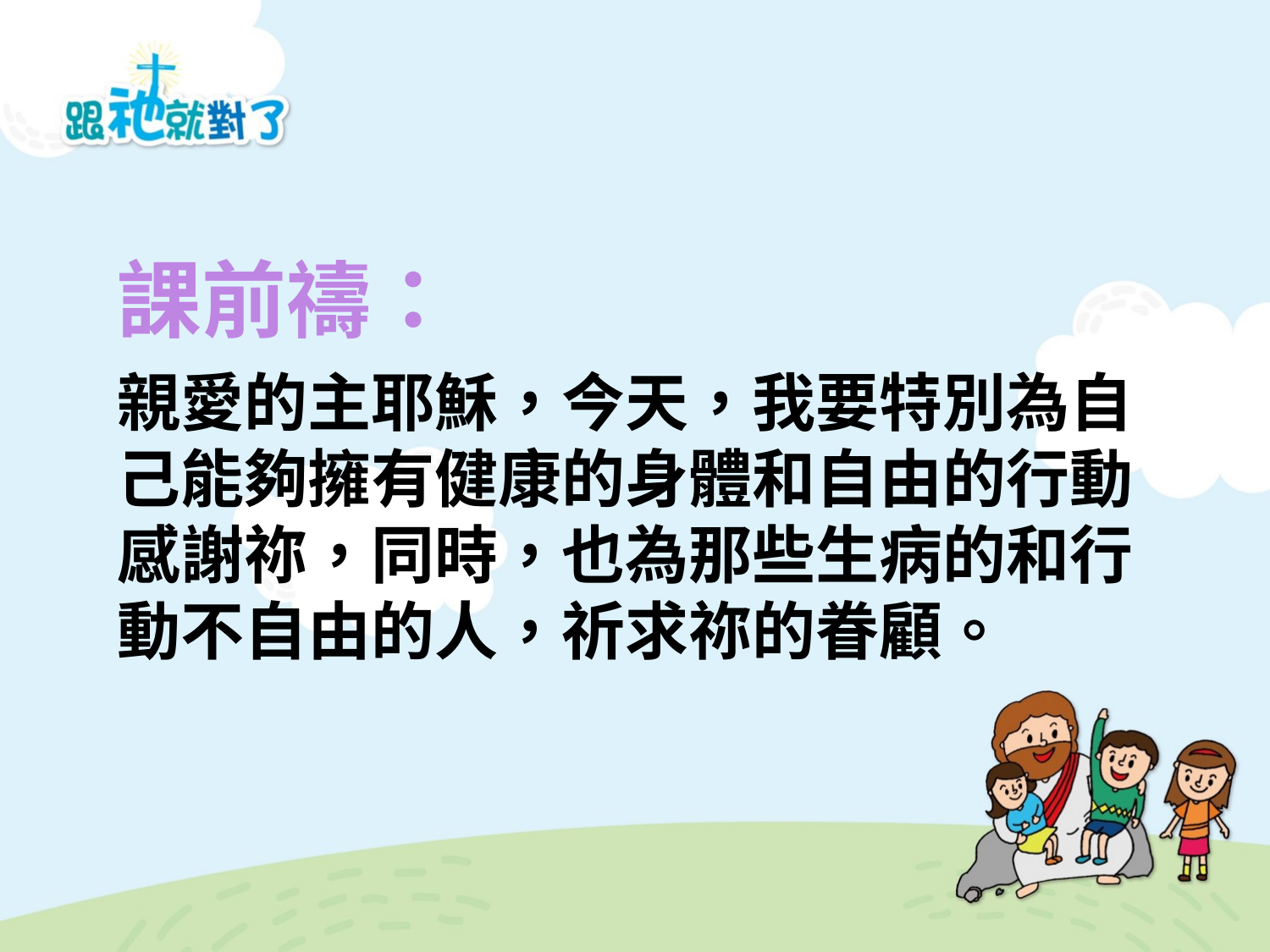

課前禱：
親愛的主耶穌，今天，我要特別為自己能夠擁有健康的身體和自由的行動感謝祢，同時，也為那些生病的和行動不自由的人，祈求祢的眷顧。